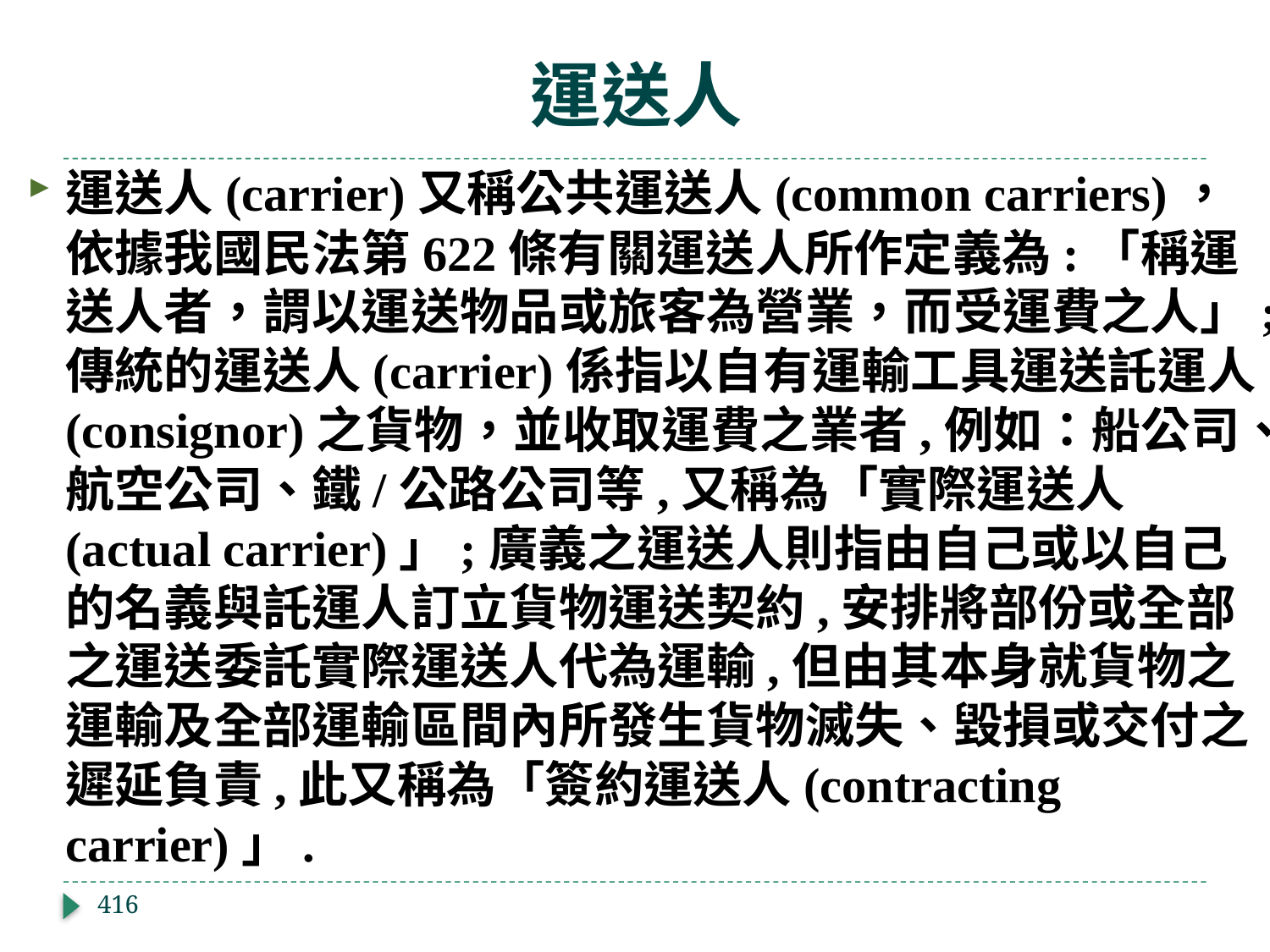

# 運送人
運送人(carrier)又稱公共運送人(common carriers)，依據我國民法第622條有關運送人所作定義為:「稱運送人者，謂以運送物品或旅客為營業，而受運費之人」;傳統的運送人(carrier)係指以自有運輸工具運送託運人(consignor)之貨物，並收取運費之業者,例如：船公司、航空公司、鐵/公路公司等,又稱為「實際運送人(actual carrier)」;廣義之運送人則指由自己或以自己的名義與託運人訂立貨物運送契約,安排將部份或全部之運送委託實際運送人代為運輸,但由其本身就貨物之運輸及全部運輸區間內所發生貨物滅失、毀損或交付之遲延負責,此又稱為「簽約運送人(contracting carrier)」.
416